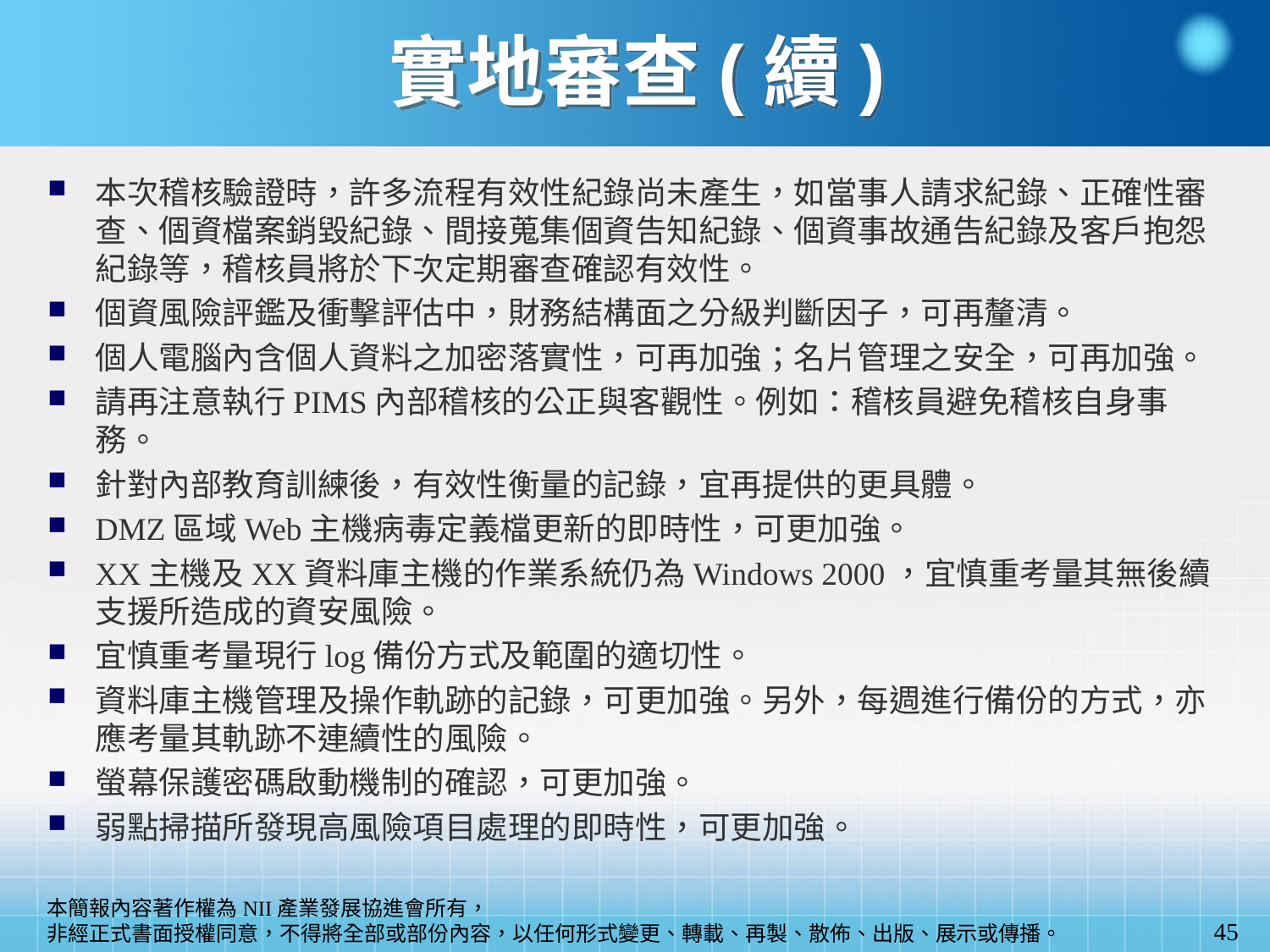

實地審查(續)
本次稽核驗證時，許多流程有效性紀錄尚未產生，如當事人請求紀錄、正確性審查、個資檔案銷毀紀錄、間接蒐集個資告知紀錄、個資事故通告紀錄及客戶抱怨紀錄等，稽核員將於下次定期審查確認有效性。
個資風險評鑑及衝擊評估中，財務結構面之分級判斷因子，可再釐清。
個人電腦內含個人資料之加密落實性，可再加強；名片管理之安全，可再加強。
請再注意執行PIMS內部稽核的公正與客觀性。例如：稽核員避免稽核自身事務。
針對內部教育訓練後，有效性衡量的記錄，宜再提供的更具體。
DMZ區域Web主機病毒定義檔更新的即時性，可更加強。
XX主機及XX資料庫主機的作業系統仍為Windows 2000，宜慎重考量其無後續支援所造成的資安風險。
宜慎重考量現行log備份方式及範圍的適切性。
資料庫主機管理及操作軌跡的記錄，可更加強。另外，每週進行備份的方式，亦應考量其軌跡不連續性的風險。
螢幕保護密碼啟動機制的確認，可更加強。
弱點掃描所發現高風險項目處理的即時性，可更加強。
45